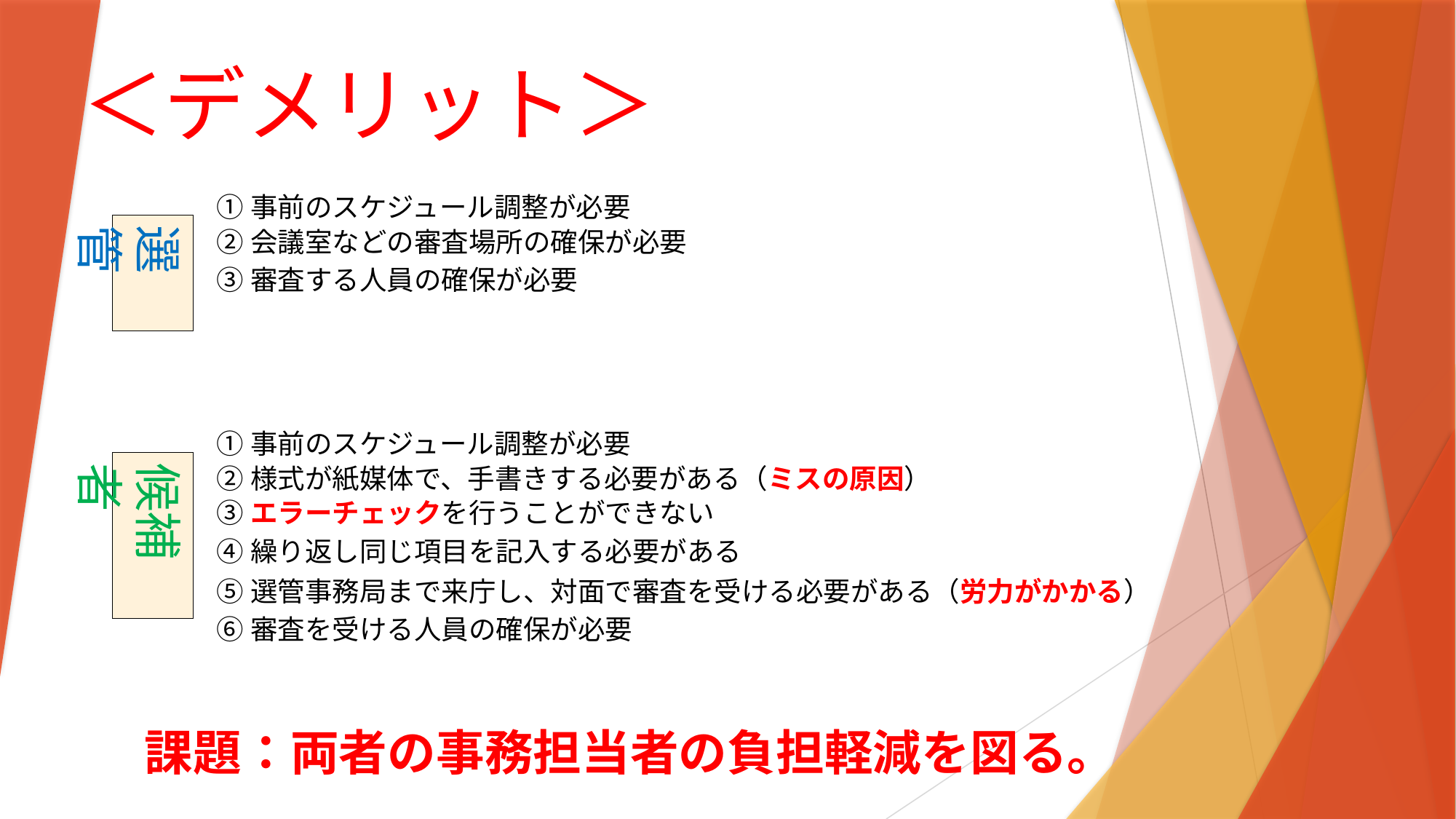

# ＜デメリット＞
①事前のスケジュール調整が必要
選管
②会議室などの審査場所の確保が必要
③審査する人員の確保が必要
①事前のスケジュール調整が必要
候補者
②様式が紙媒体で、手書きする必要がある（ミスの原因）
③エラーチェックを行うことができない
④繰り返し同じ項目を記入する必要がある
⑤選管事務局まで来庁し、対面で審査を受ける必要がある（労力がかかる）
⑥審査を受ける人員の確保が必要
課題：両者の事務担当者の負担軽減を図る。